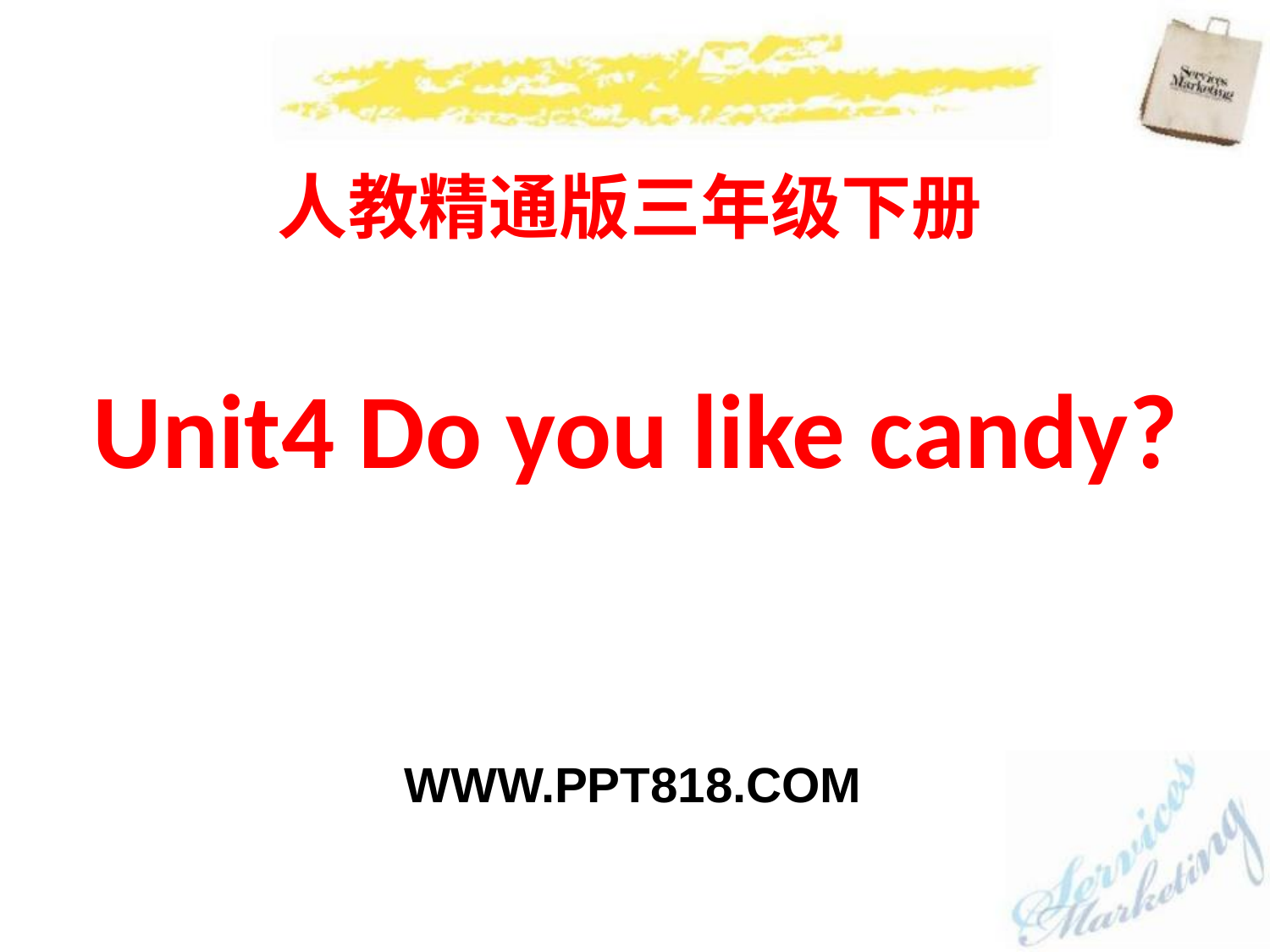

人教精通版三年级下册
# Unit4 Do you like candy?
WWW.PPT818.COM